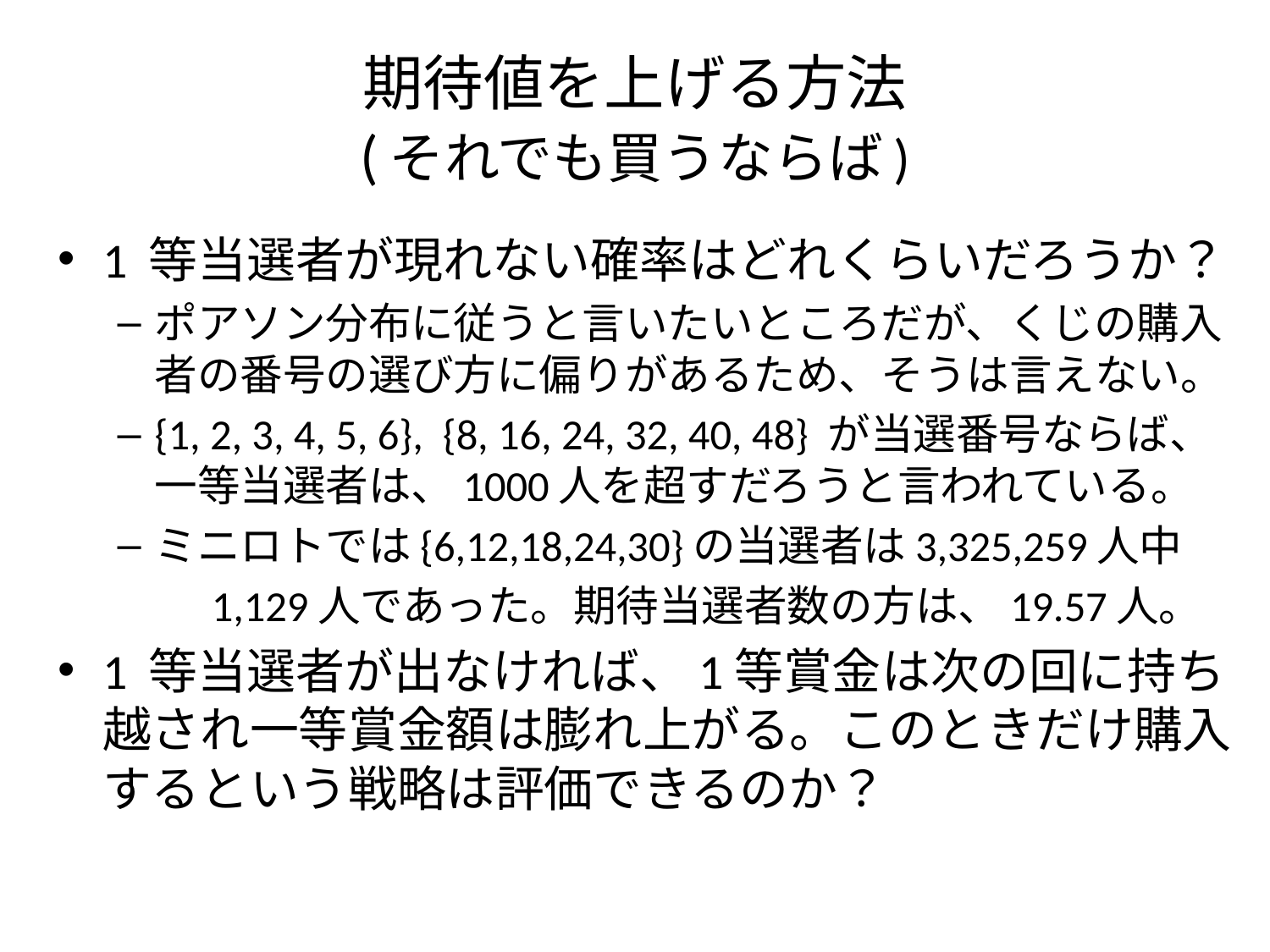

# 期待値を上げる方法 (それでも買うならば)
1 等当選者が現れない確率はどれくらいだろうか？
ポアソン分布に従うと言いたいところだが、くじの購入者の番号の選び方に偏りがあるため、そうは言えない。
{1, 2, 3, 4, 5, 6},  {8, 16, 24, 32, 40, 48} が当選番号ならば、一等当選者は、1000人を超すだろうと言われている。
ミニロトでは{6,12,18,24,30}の当選者は3,325,259人中
　　1,129人であった。期待当選者数の方は、19.57人。
1 等当選者が出なければ、1等賞金は次の回に持ち越され一等賞金額は膨れ上がる。このときだけ購入するという戦略は評価できるのか？